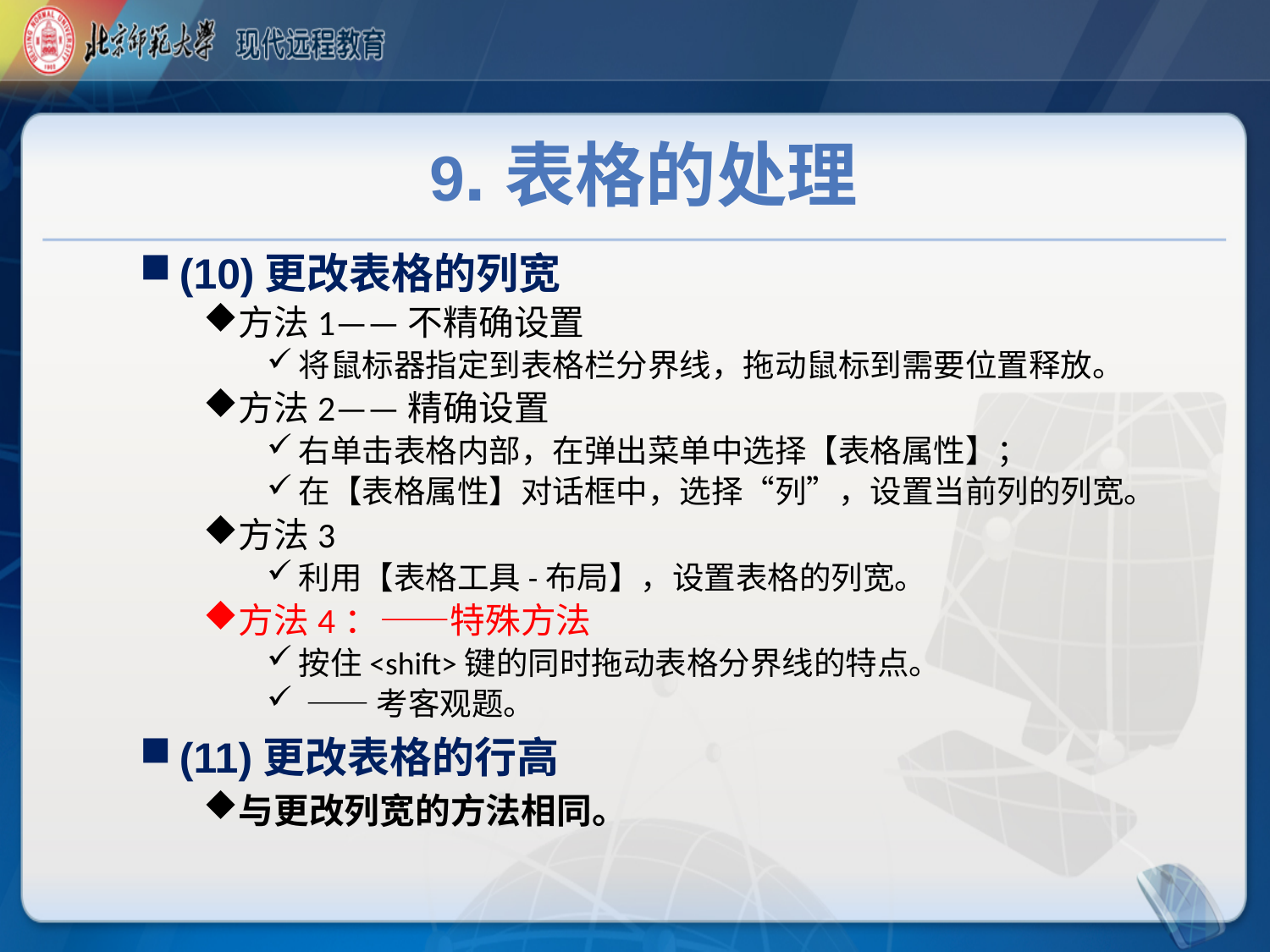

# 9.表格的处理
(10)更改表格的列宽
方法1——不精确设置
将鼠标器指定到表格栏分界线，拖动鼠标到需要位置释放。
方法2——精确设置
右单击表格内部，在弹出菜单中选择【表格属性】；
在【表格属性】对话框中，选择“列”，设置当前列的列宽。
方法3
利用【表格工具-布局】，设置表格的列宽。
方法4：——特殊方法
按住<shift>键的同时拖动表格分界线的特点。
 ——考客观题。
(11)更改表格的行高
与更改列宽的方法相同。